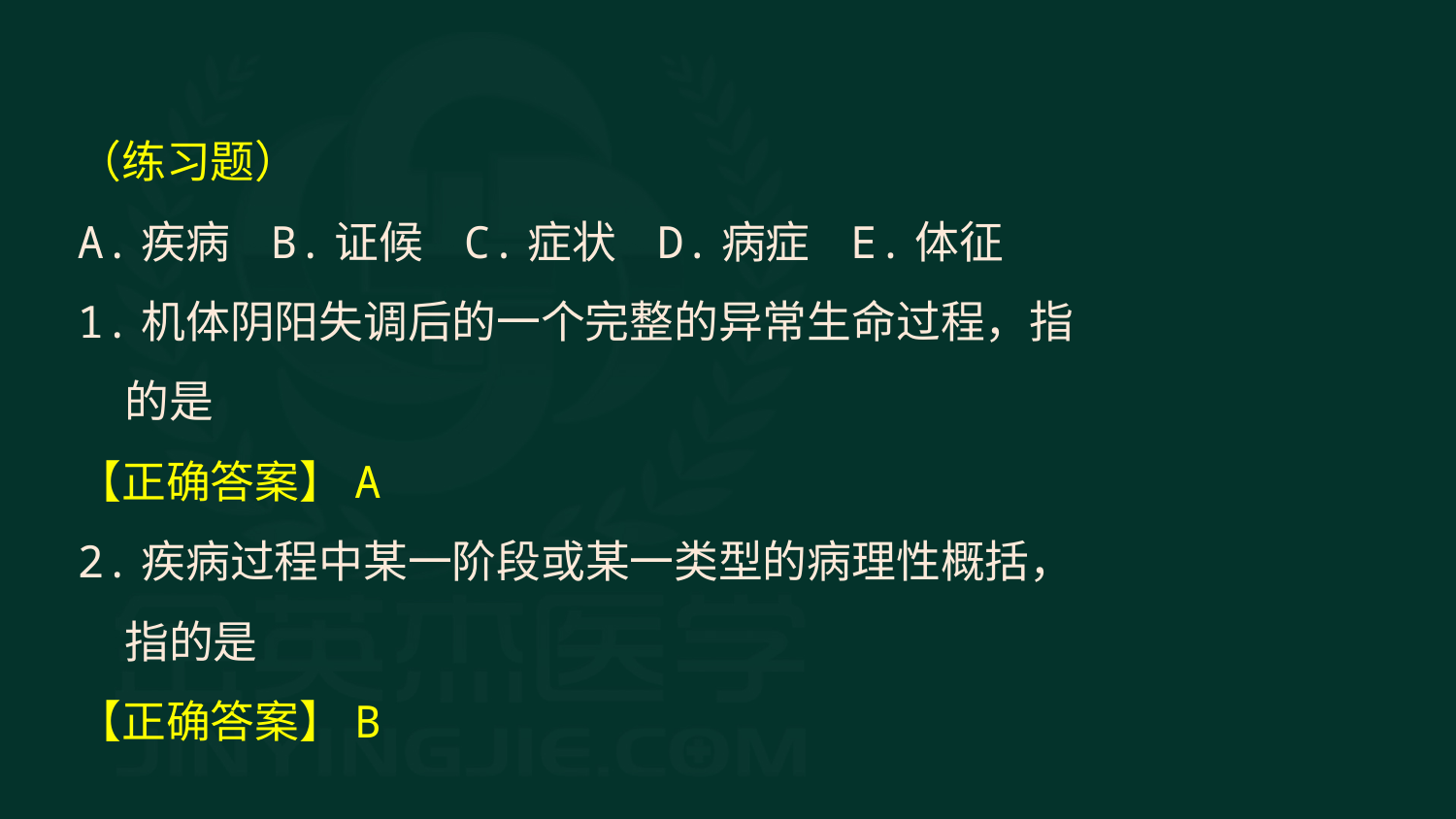

（练习题）
A.疾病   B.证候   C.症状   D.病症   E.体征
1.机体阴阳失调后的一个完整的异常生命过程，指的是
【正确答案】A
2.疾病过程中某一阶段或某一类型的病理性概括，指的是
【正确答案】B